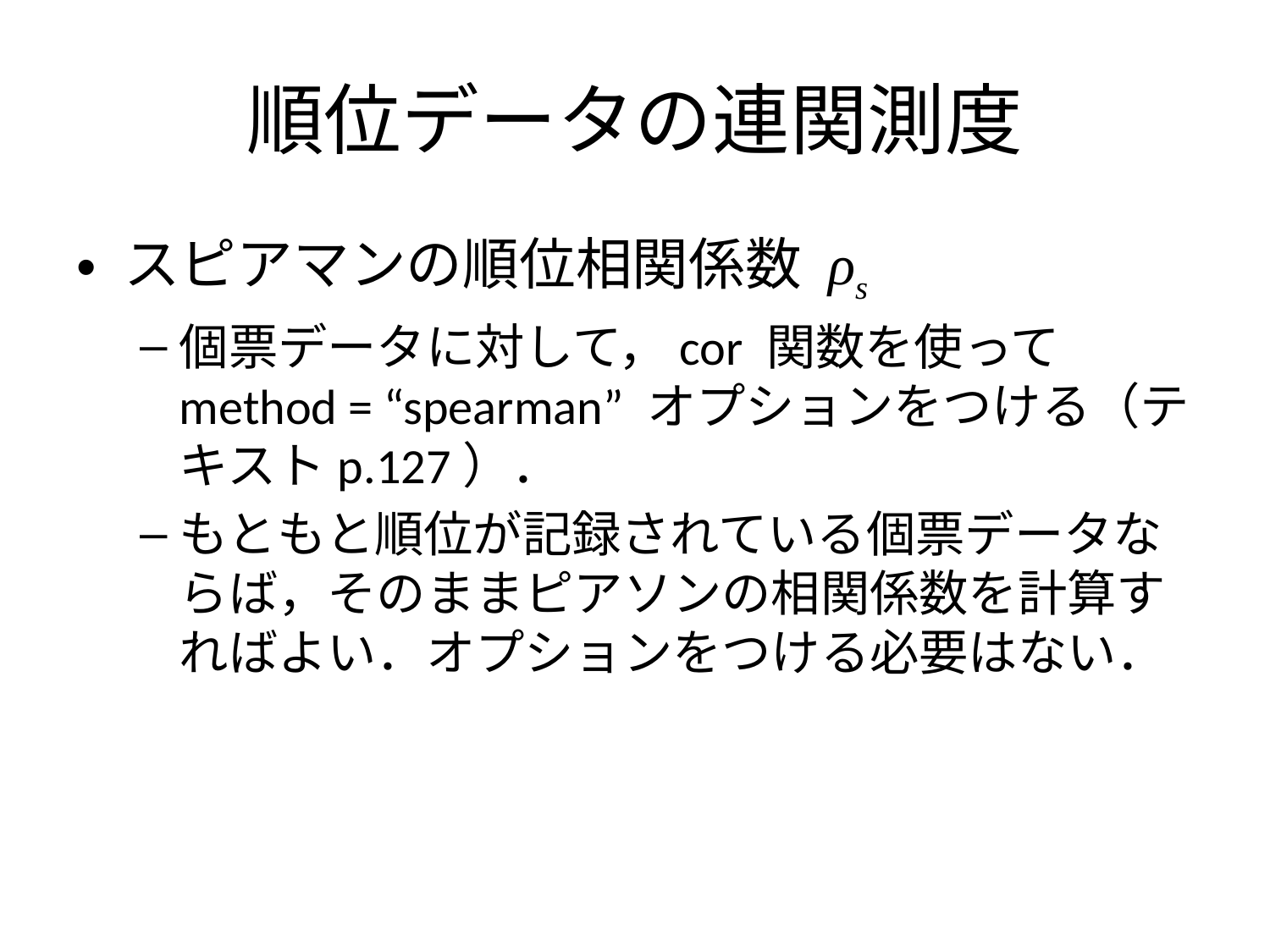

# 順位データの連関測度
スピアマンの順位相関係数 ρs
個票データに対して，cor 関数を使って method = “spearman” オプションをつける（テキストp.127）．
もともと順位が記録されている個票データならば，そのままピアソンの相関係数を計算すればよい．オプションをつける必要はない．